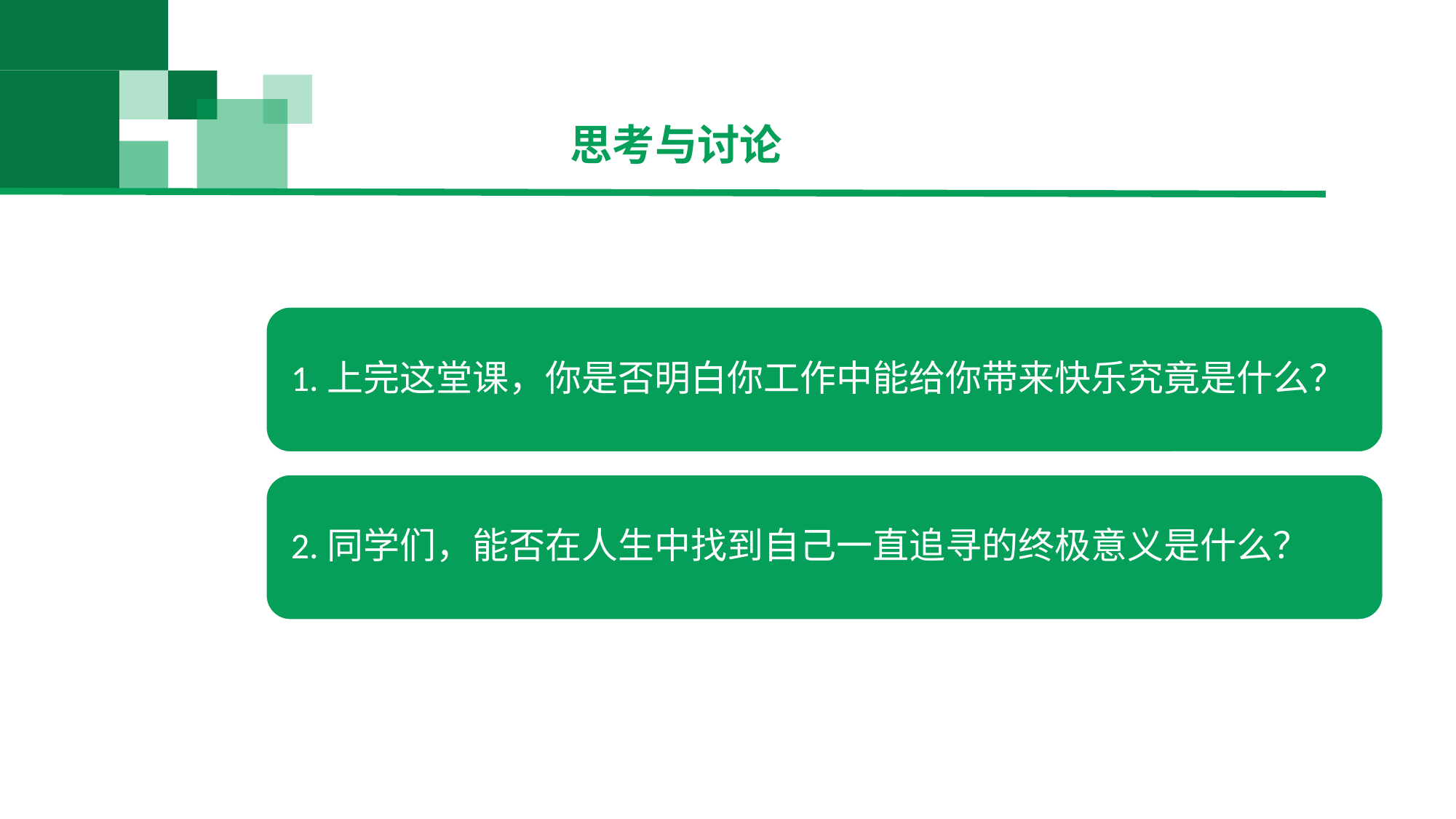

思考与讨论
1.上完这堂课，你是否明白你工作中能给你带来快乐究竟是什么？
2.同学们，能否在人生中找到自己一直追寻的终极意义是什么？